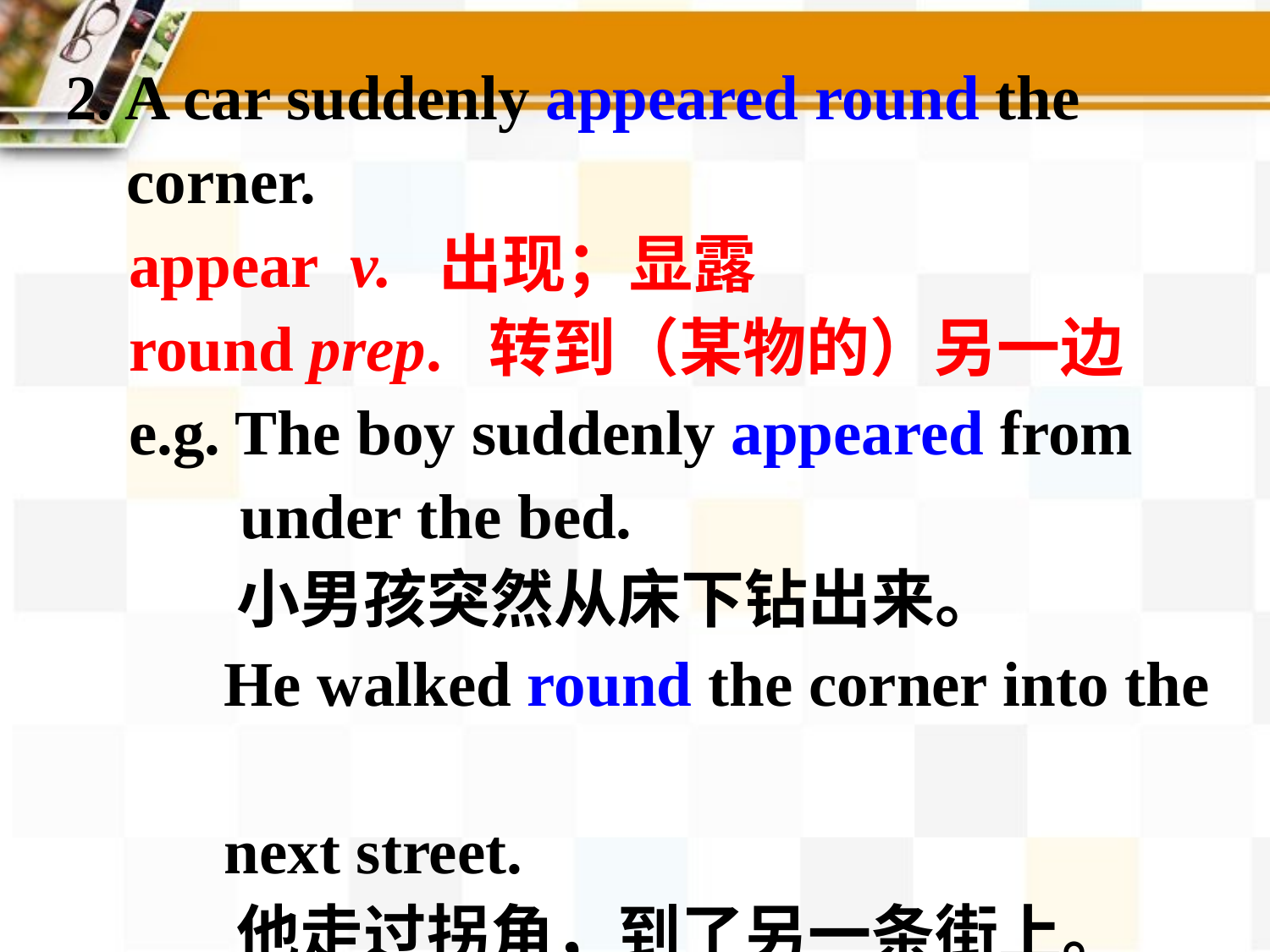

2. A car suddenly appeared round the corner.
    appear  v.  出现；显露
    round prep.  转到（某物的）另一边
    e.g. The boy suddenly appeared from
           under the bed.
      小男孩突然从床下钻出来。
          He walked round the corner into the
          next street.
      他走过拐角，到了另一条街上。